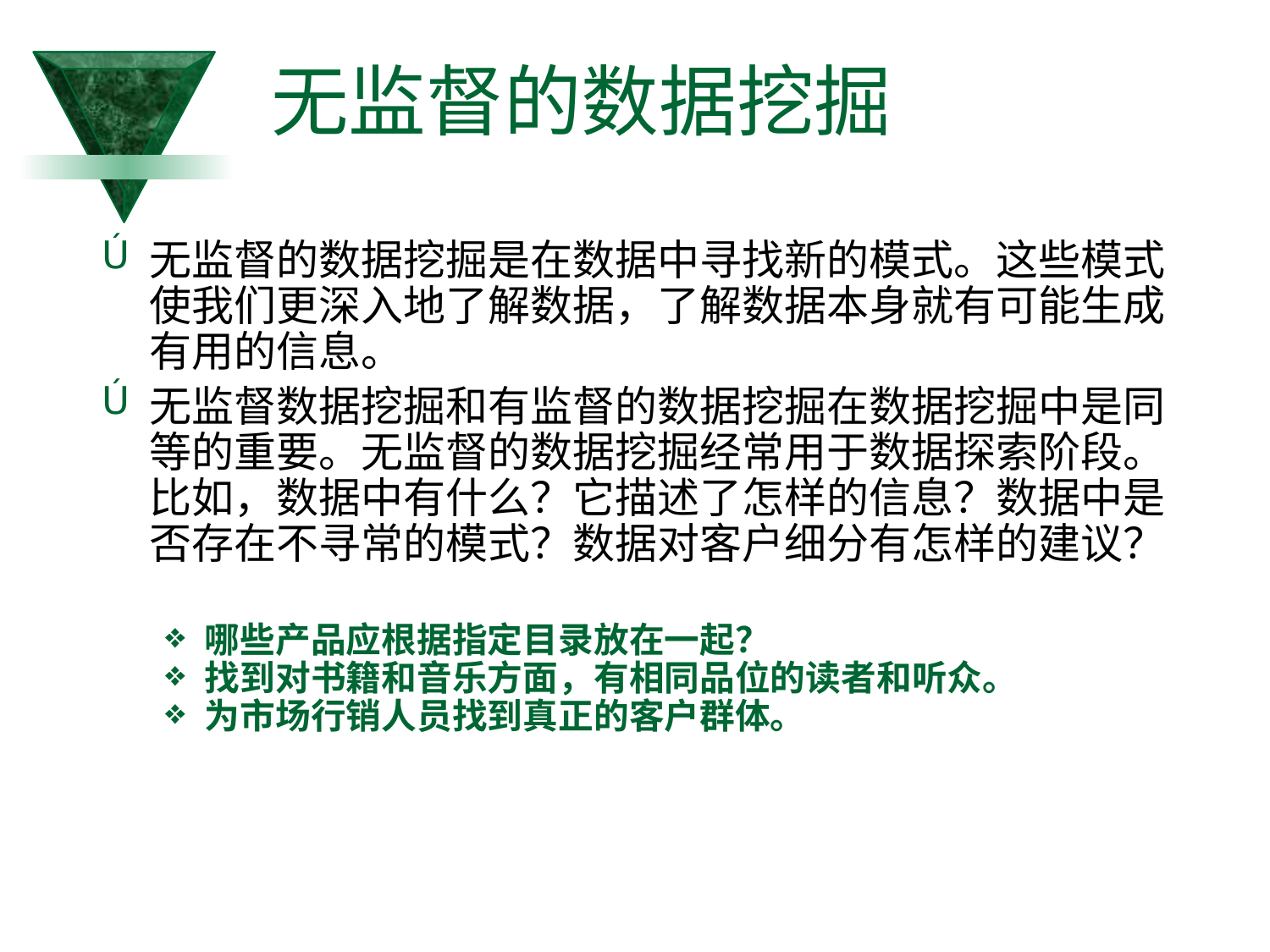

# 无监督的数据挖掘
无监督的数据挖掘是在数据中寻找新的模式。这些模式使我们更深入地了解数据，了解数据本身就有可能生成有用的信息。
无监督数据挖掘和有监督的数据挖掘在数据挖掘中是同等的重要。无监督的数据挖掘经常用于数据探索阶段。比如，数据中有什么？它描述了怎样的信息？数据中是否存在不寻常的模式？数据对客户细分有怎样的建议？

哪些产品应根据指定目录放在一起？
找到对书籍和音乐方面，有相同品位的读者和听众。
为市场行销人员找到真正的客户群体。